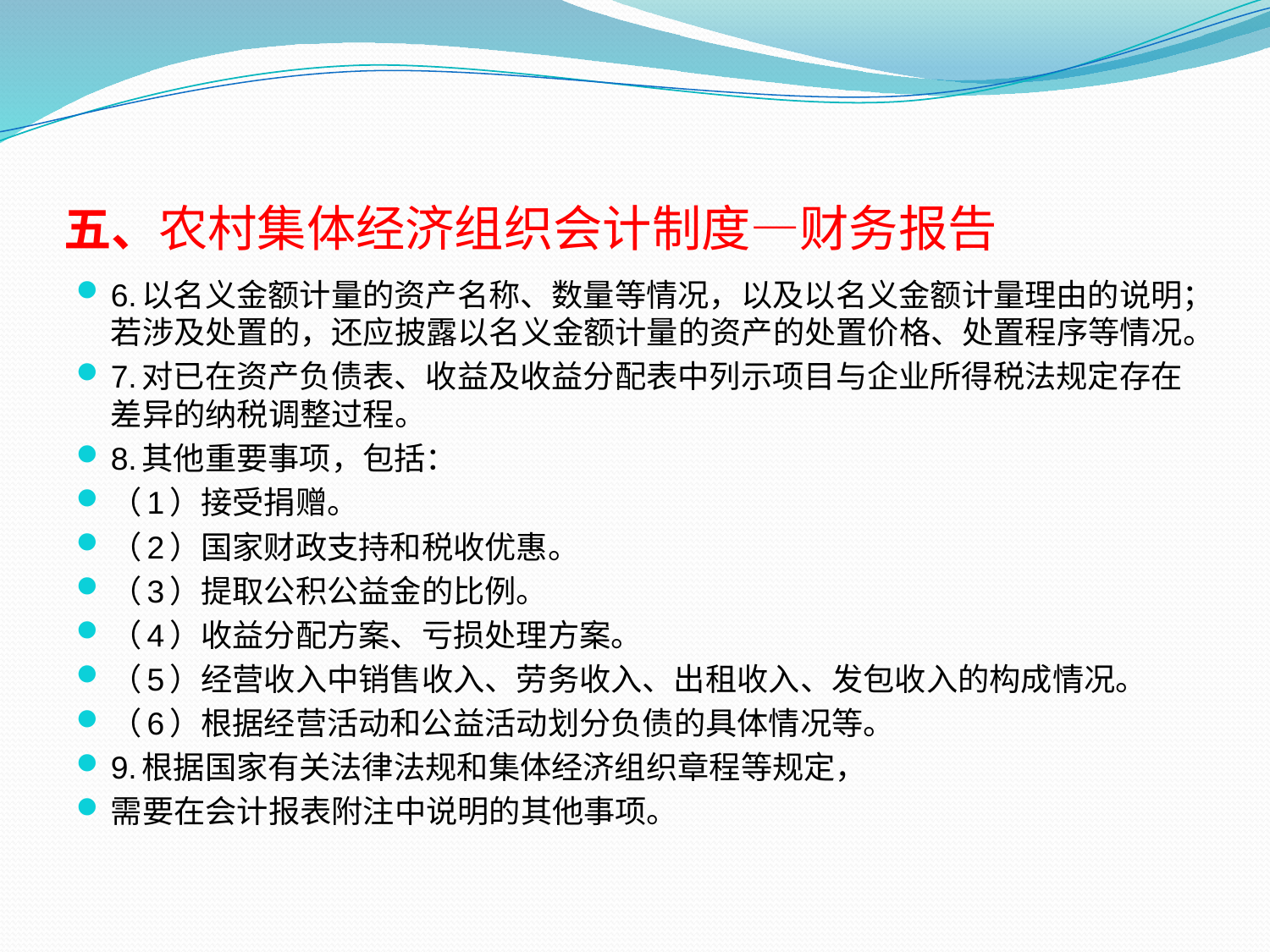

# 五、农村集体经济组织会计制度—财务报告
6.以名义金额计量的资产名称、数量等情况，以及以名义金额计量理由的说明；若涉及处置的，还应披露以名义金额计量的资产的处置价格、处置程序等情况。
7.对已在资产负债表、收益及收益分配表中列示项目与企业所得税法规定存在差异的纳税调整过程。
8.其他重要事项，包括：
（1）接受捐赠。
（2）国家财政支持和税收优惠。
（3）提取公积公益金的比例。
（4）收益分配方案、亏损处理方案。
（5）经营收入中销售收入、劳务收入、出租收入、发包收入的构成情况。
（6）根据经营活动和公益活动划分负债的具体情况等。
9.根据国家有关法律法规和集体经济组织章程等规定，
需要在会计报表附注中说明的其他事项。